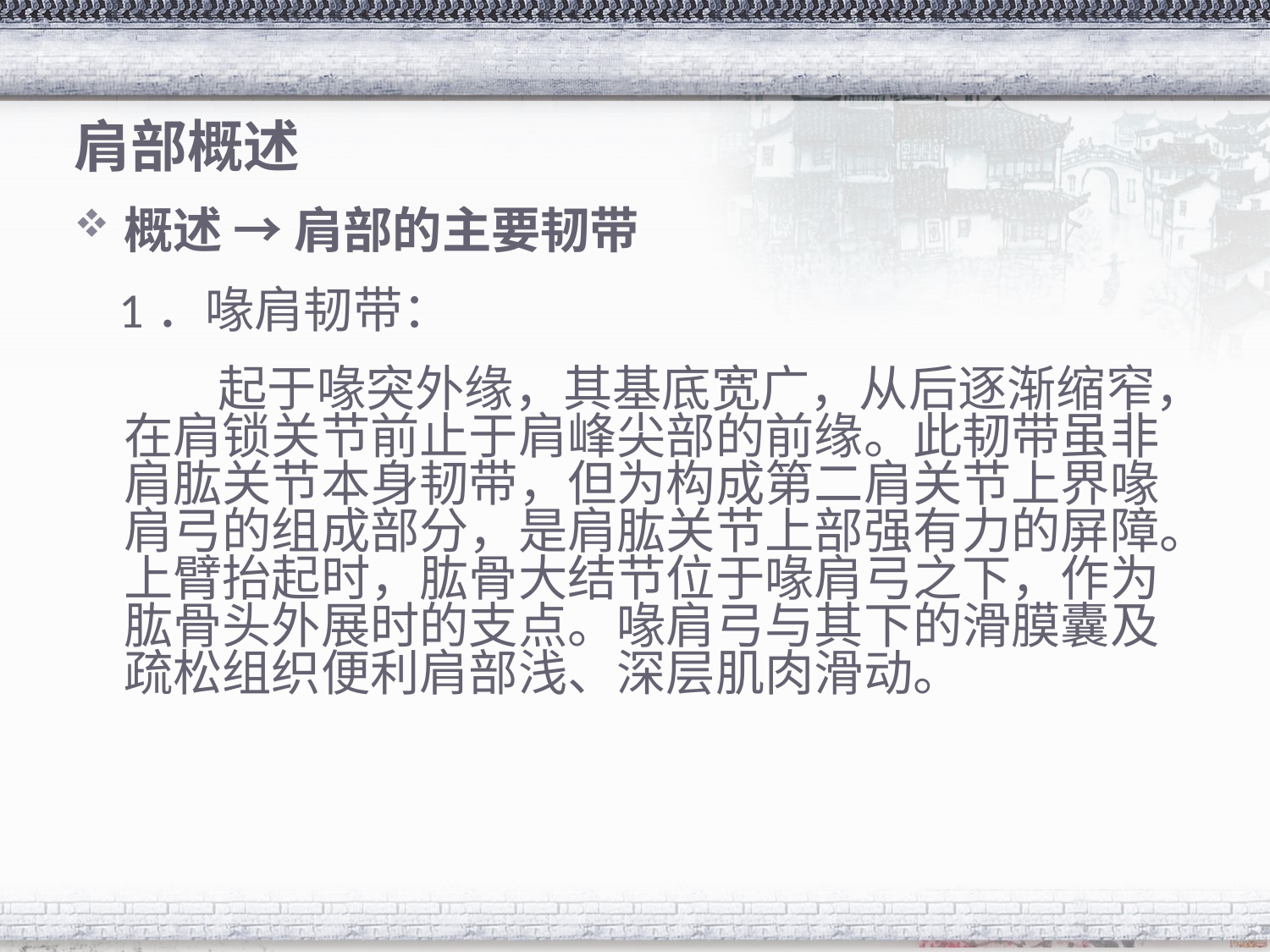

# 肩部概述
概述 → 肩部的主要韧带
    1．喙肩韧带：
            起于喙突外缘，其基底宽广，从后逐渐缩窄，在肩锁关节前止于肩峰尖部的前缘。此韧带虽非肩肱关节本身韧带，但为构成第二肩关节上界喙肩弓的组成部分，是肩肱关节上部强有力的屏障。上臂抬起时，肱骨大结节位于喙肩弓之下，作为肱骨头外展时的支点。喙肩弓与其下的滑膜囊及疏松组织便利肩部浅、深层肌肉滑动。